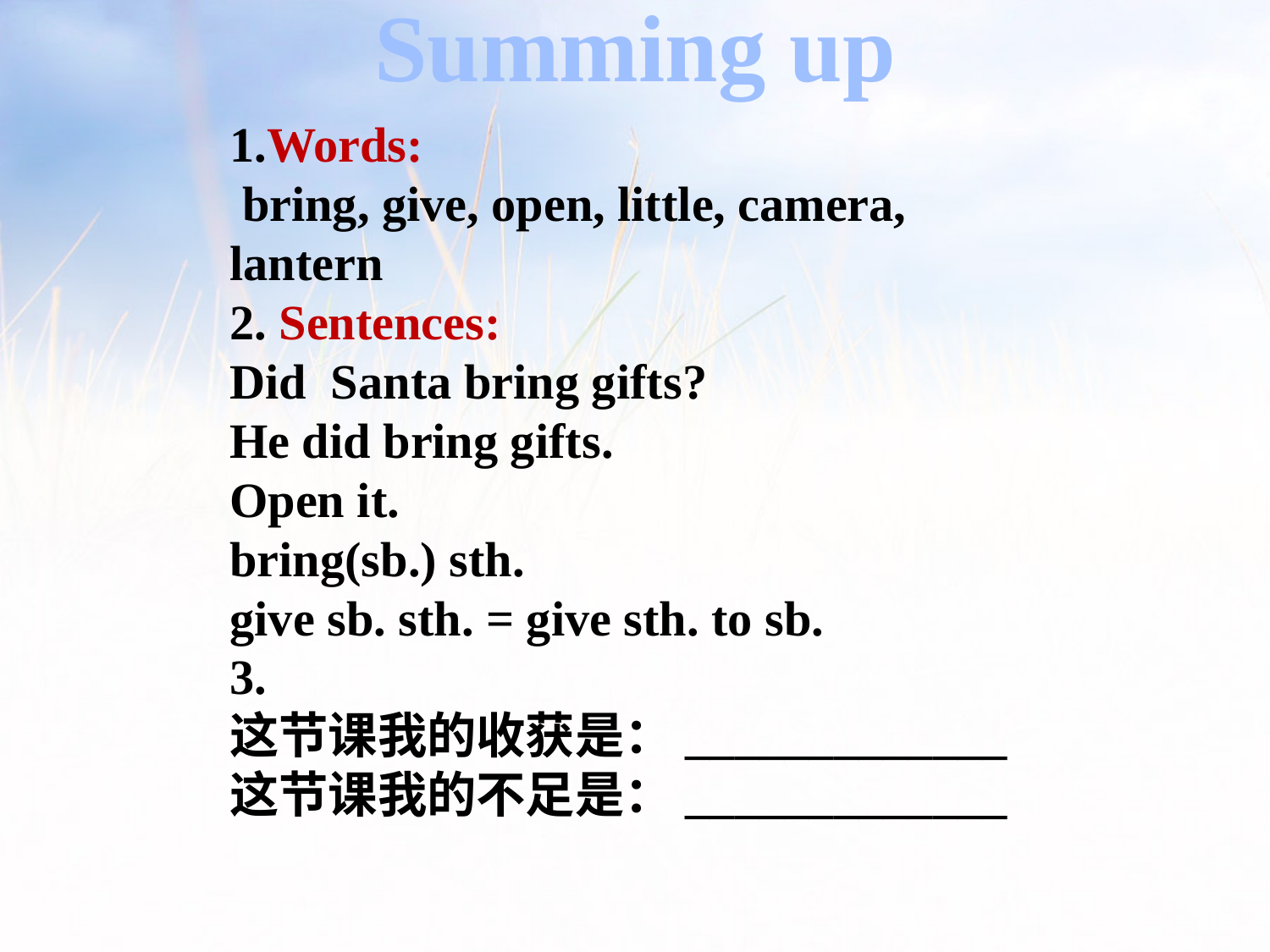

Summing up
1.Words:
 bring, give, open, little, camera, lantern
2. Sentences:
Did  Santa bring gifts?
He did bring gifts.
Open it.
bring(sb.) sth.
give sb. sth. = give sth. to sb.
3.
这节课我的收获是：_____________
这节课我的不足是：_____________